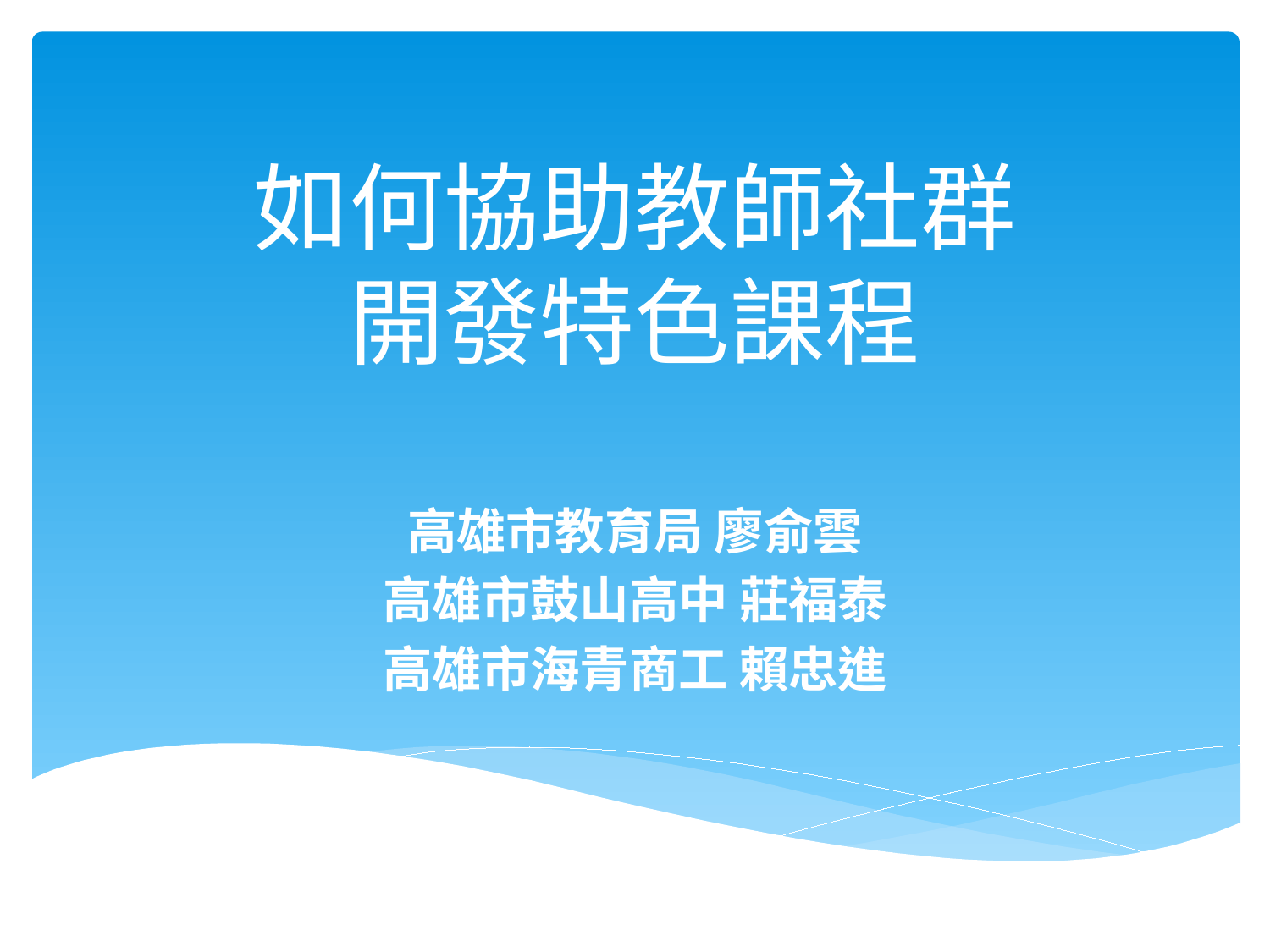

# 如何協助教師社群 開發特色課程
高雄市教育局 廖俞雲
高雄市鼓山高中 莊福泰
高雄市海青商工 賴忠進